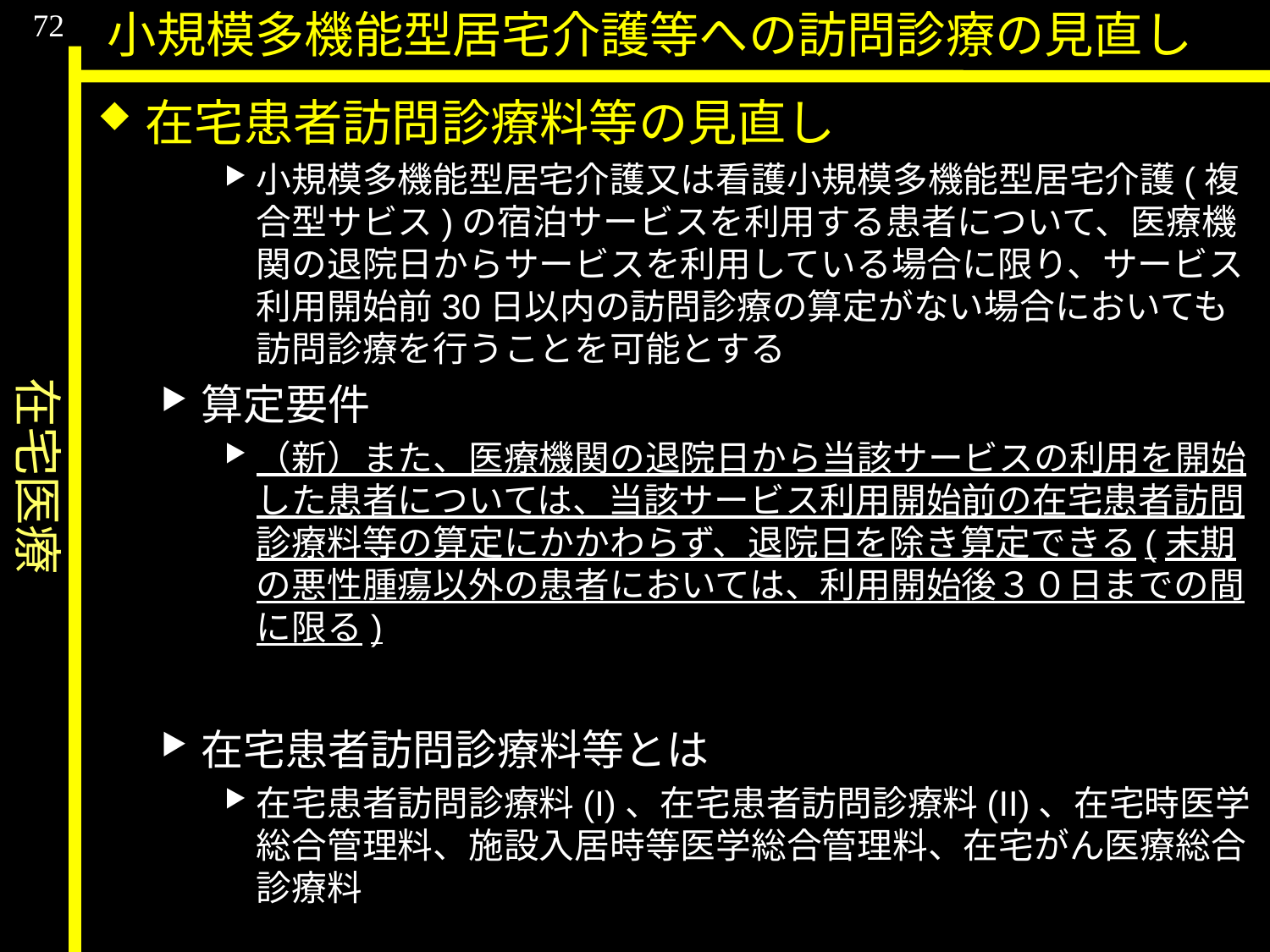

在宅医療
72
小規模多機能型居宅介護等への訪問診療の見直し

在宅患者訪問診療料等の見直し
小規模多機能型居宅介護又は看護小規模多機能型居宅介護(複合型サビス)の宿泊サービスを利用する患者について、医療機関の退院日からサービスを利用している場合に限り、サービス利用開始前30日以内の訪問診療の算定がない場合においても訪問診療を行うことを可能とする
算定要件
（新）また、医療機関の退院日から当該サービスの利用を開始した患者については、当該サービス利用開始前の在宅患者訪問診療料等の算定にかかわらず、退院日を除き算定できる(末期の悪性腫瘍以外の患者においては、利用開始後３０日までの間に限る)

在宅患者訪問診療料等とは
在宅患者訪問診療料(I)、在宅患者訪問診療料(II)、在宅時医学総合管理料、施設入居時等医学総合管理料、在宅がん医療総合診療料